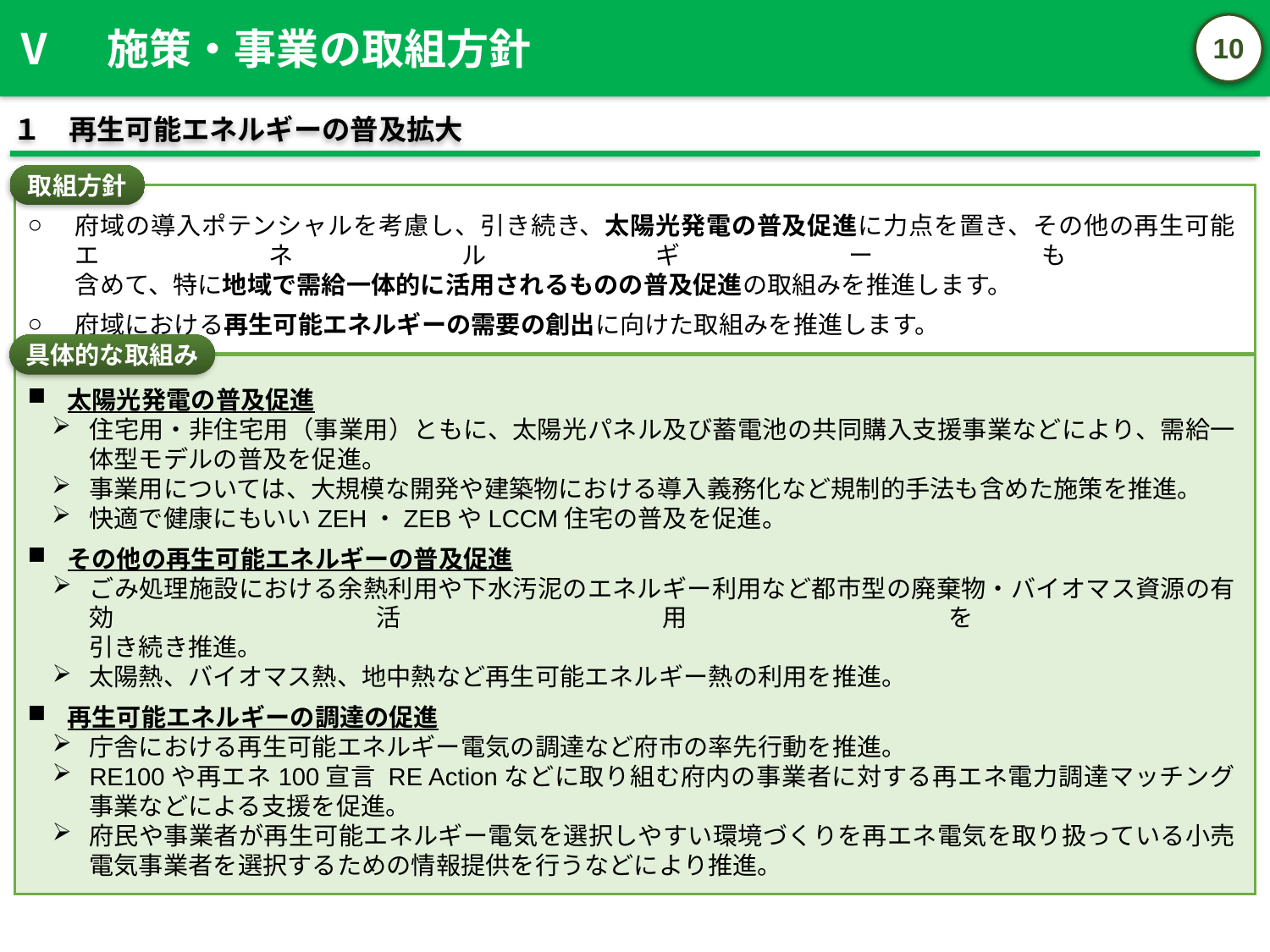

Ⅴ　施策・事業の取組方針
10
１　再生可能エネルギーの普及拡大

取組方針
府域の導入ポテンシャルを考慮し、引き続き、太陽光発電の普及促進に力点を置き、その他の再生可能エネルギーも
含めて、特に地域で需給一体的に活用されるものの普及促進の取組みを推進します。
府域における再生可能エネルギーの需要の創出に向けた取組みを推進します。
具体的な取組み
太陽光発電の普及促進
住宅用・非住宅用（事業用）ともに、太陽光パネル及び蓄電池の共同購入支援事業などにより、需給一体型モデルの普及を促進。
事業用については、大規模な開発や建築物における導入義務化など規制的手法も含めた施策を推進。
快適で健康にもいいZEH・ZEBやLCCM住宅の普及を促進。
その他の再生可能エネルギーの普及促進
ごみ処理施設における余熱利用や下水汚泥のエネルギー利用など都市型の廃棄物・バイオマス資源の有効活用を
引き続き推進。
太陽熱、バイオマス熱、地中熱など再生可能エネルギー熱の利用を推進。
再生可能エネルギーの調達の促進
庁舎における再生可能エネルギー電気の調達など府市の率先行動を推進。
RE100や再エネ100宣言 RE Actionなどに取り組む府内の事業者に対する再エネ電力調達マッチング事業などによる支援を促進。
府民や事業者が再生可能エネルギー電気を選択しやすい環境づくりを再エネ電気を取り扱っている小売電気事業者を選択するための情報提供を行うなどにより推進。